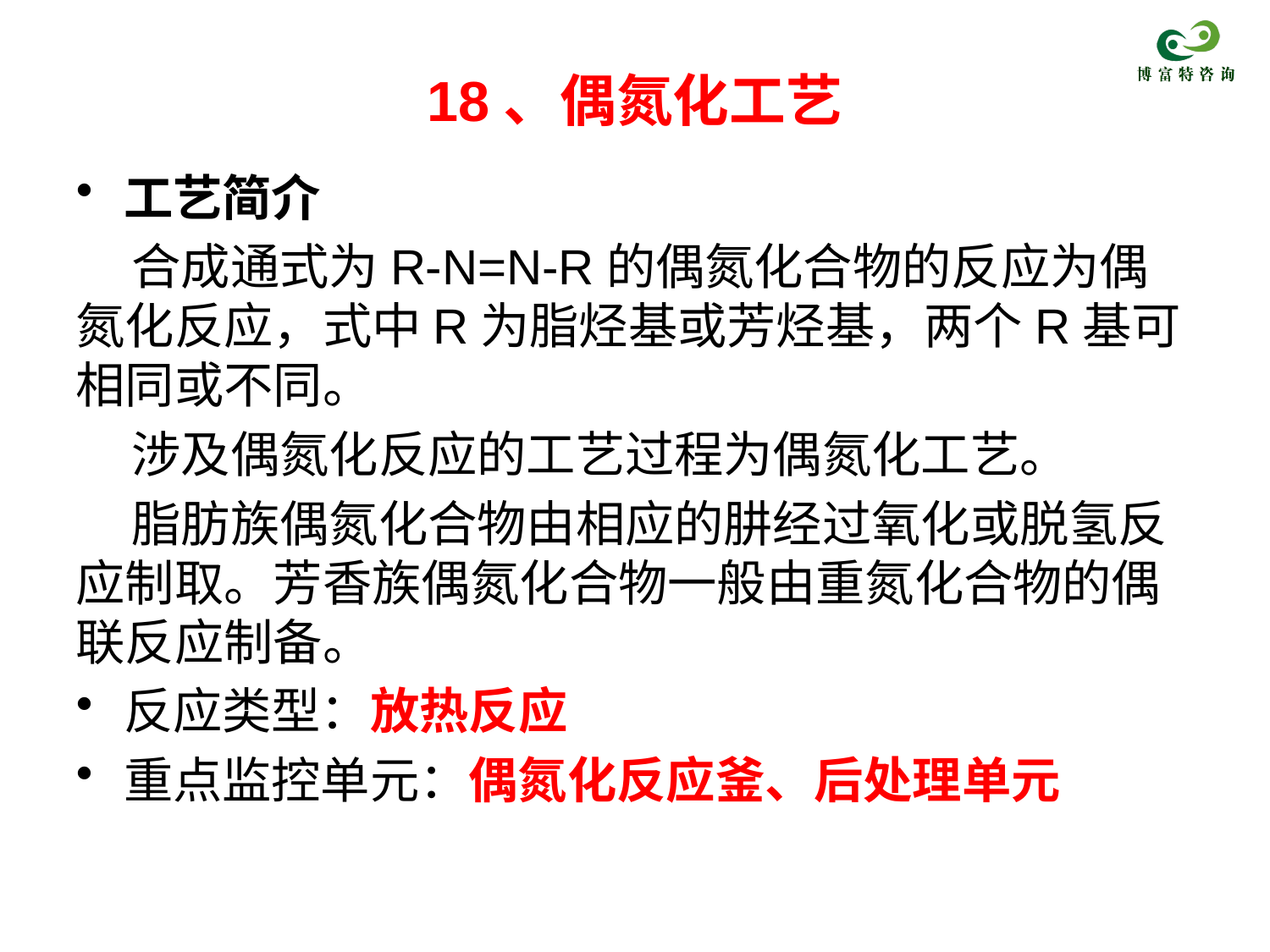

# 18、偶氮化工艺
工艺简介
    合成通式为R-N=N-R的偶氮化合物的反应为偶氮化反应，式中R为脂烃基或芳烃基，两个R基可相同或不同。
    涉及偶氮化反应的工艺过程为偶氮化工艺。
    脂肪族偶氮化合物由相应的肼经过氧化或脱氢反应制取。芳香族偶氮化合物一般由重氮化合物的偶联反应制备。
反应类型：放热反应
重点监控单元：偶氮化反应釜、后处理单元